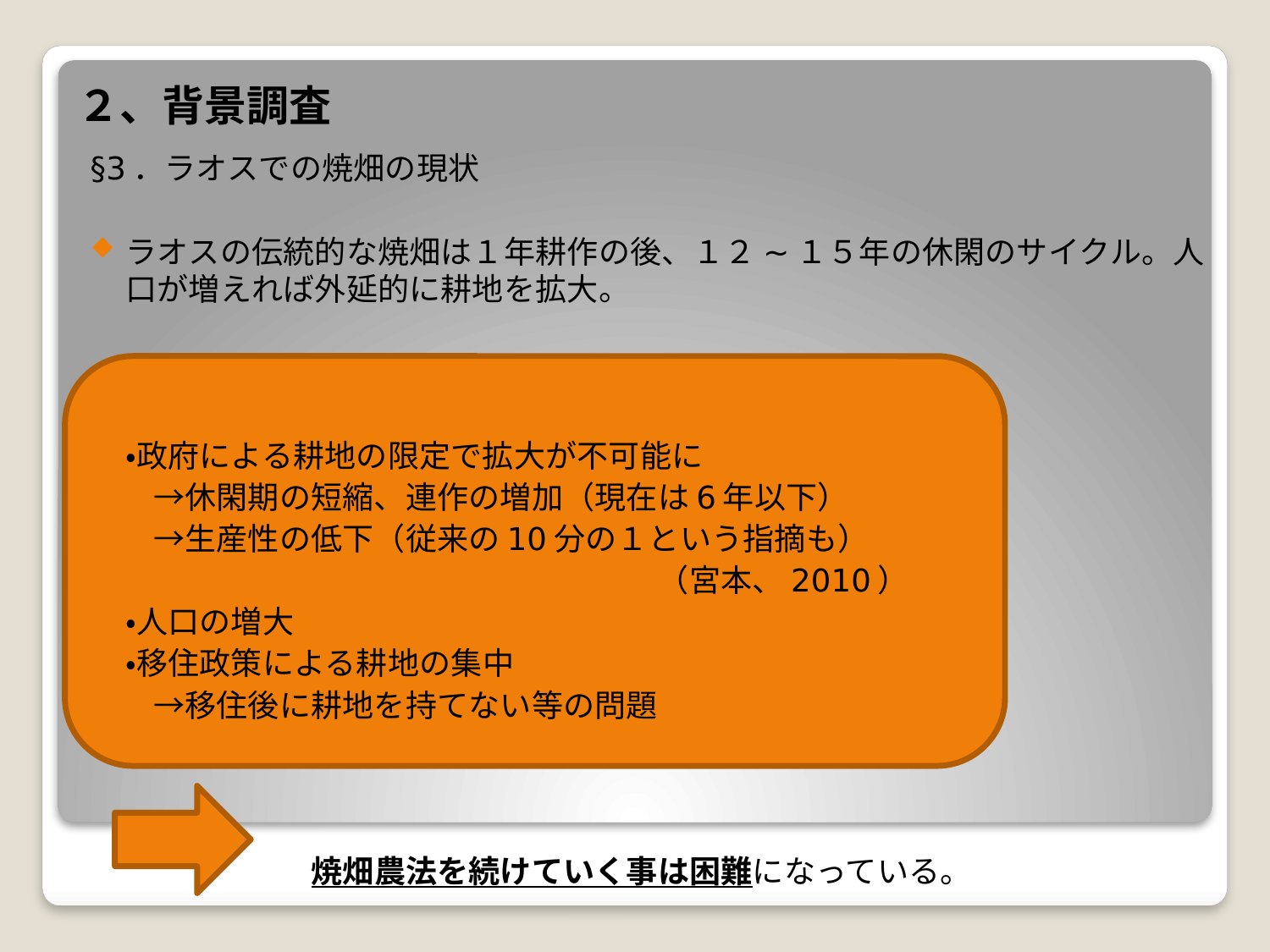

# ２、背景調査
§3．ラオスでの焼畑の現状

ラオスの伝統的な焼畑は１年耕作の後、１２~１５年の休閑のサイクル。人口が増えれば外延的に耕地を拡大。

・政府による耕地の限定で拡大が不可能に
　　→休閑期の短縮、連作の増加（現在は6年以下）
　　→生産性の低下（従来の10分の１という指摘も）
　　　　　　　　　　　　　　　　　　（宮本、2010）
・人口の増大
・移住政策による耕地の集中
　　→移住後に耕地を持てない等の問題

　　　　　　　焼畑農法を続けていく事は困難になっている。